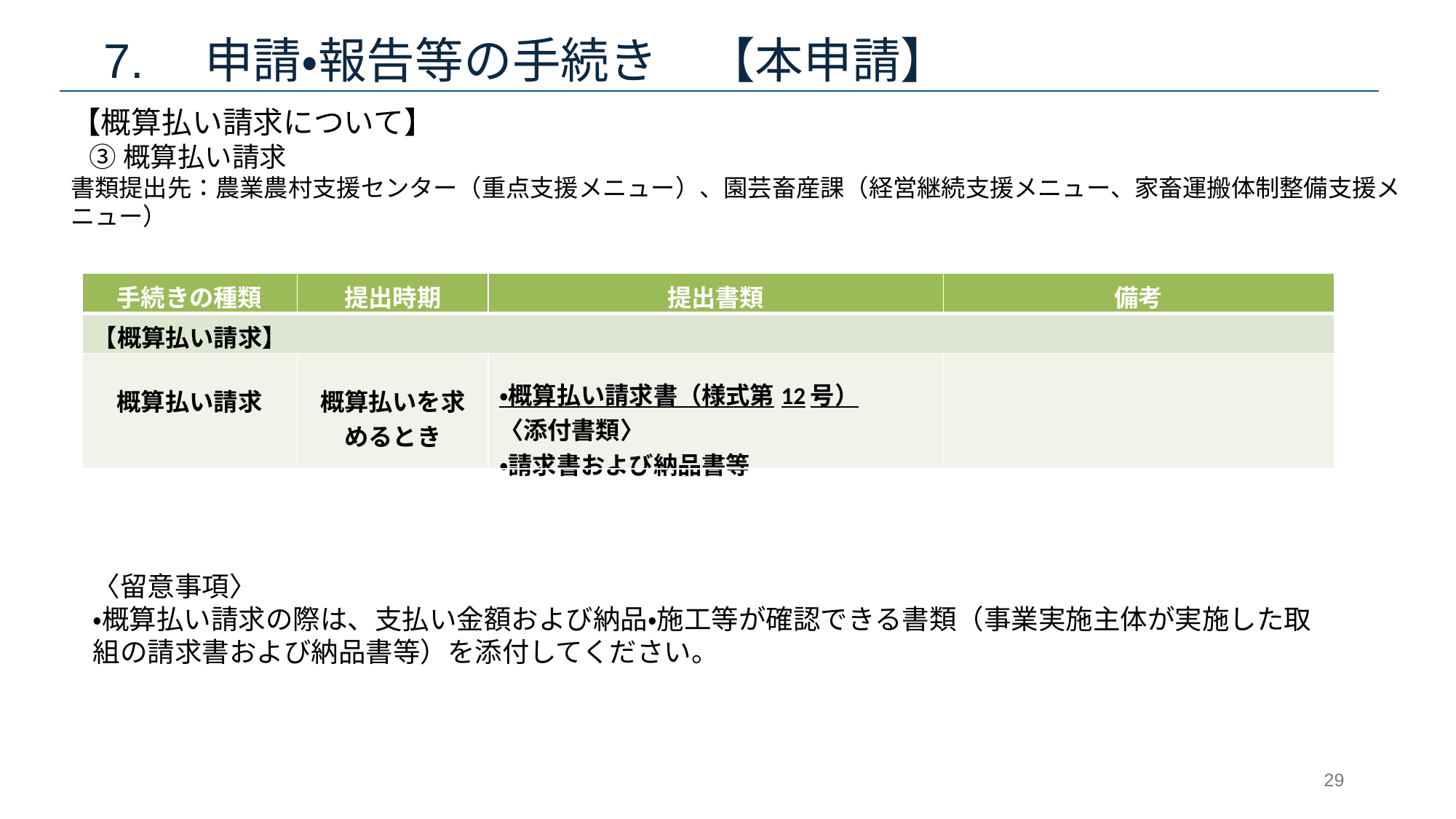

# 7.　申請・報告等の手続き　【本申請】

【概算払い請求について】
   ③概算払い請求
書類提出先：農業農村支援センター（重点支援メニュー）、園芸畜産課（経営継続支援メニュー、家畜運搬体制整備支援メニュー）
| 手続きの種類 | 提出時期 | 提出書類 | 備考 |
| --- | --- | --- | --- |
| 【概算払い請求】 |  |  |  |
| 概算払い請求 | 概算払いを求めるとき | ・概算払い請求書（様式第12号） 〈添付書類〉 ・請求書および納品書等 |  |
〈留意事項〉
・概算払い請求の際は、支払い金額および納品・施工等が確認できる書類（事業実施主体が実施した取組の請求書および納品書等）を添付してください。
29